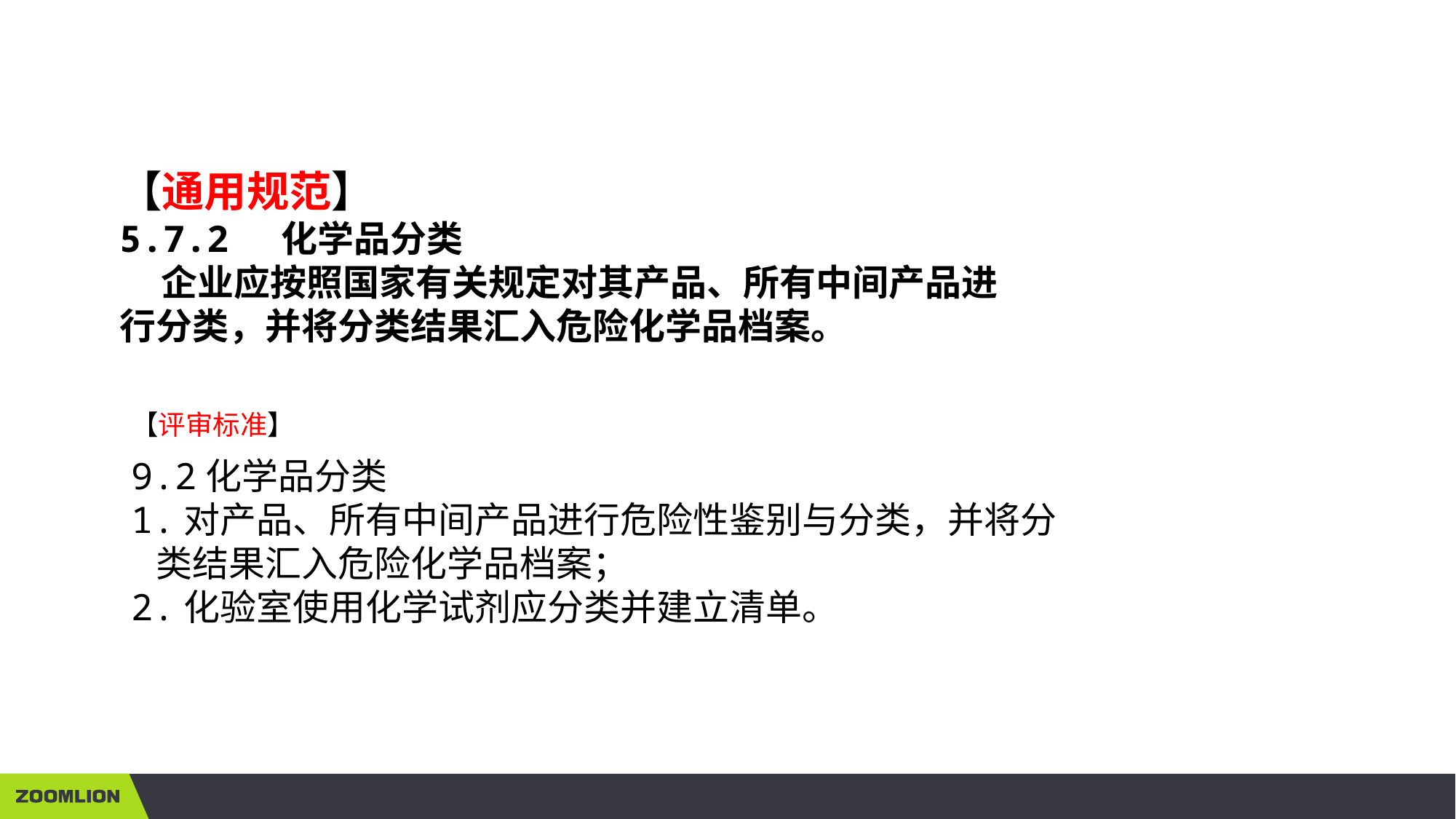

【通用规范】
5.7.2  化学品分类
    企业应按照国家有关规定对其产品、所有中间产品进
行分类，并将分类结果汇入危险化学品档案。
【评审标准】
9.2化学品分类
1.对产品、所有中间产品进行危险性鉴别与分类，并将分
  类结果汇入危险化学品档案；
2.化验室使用化学试剂应分类并建立清单。